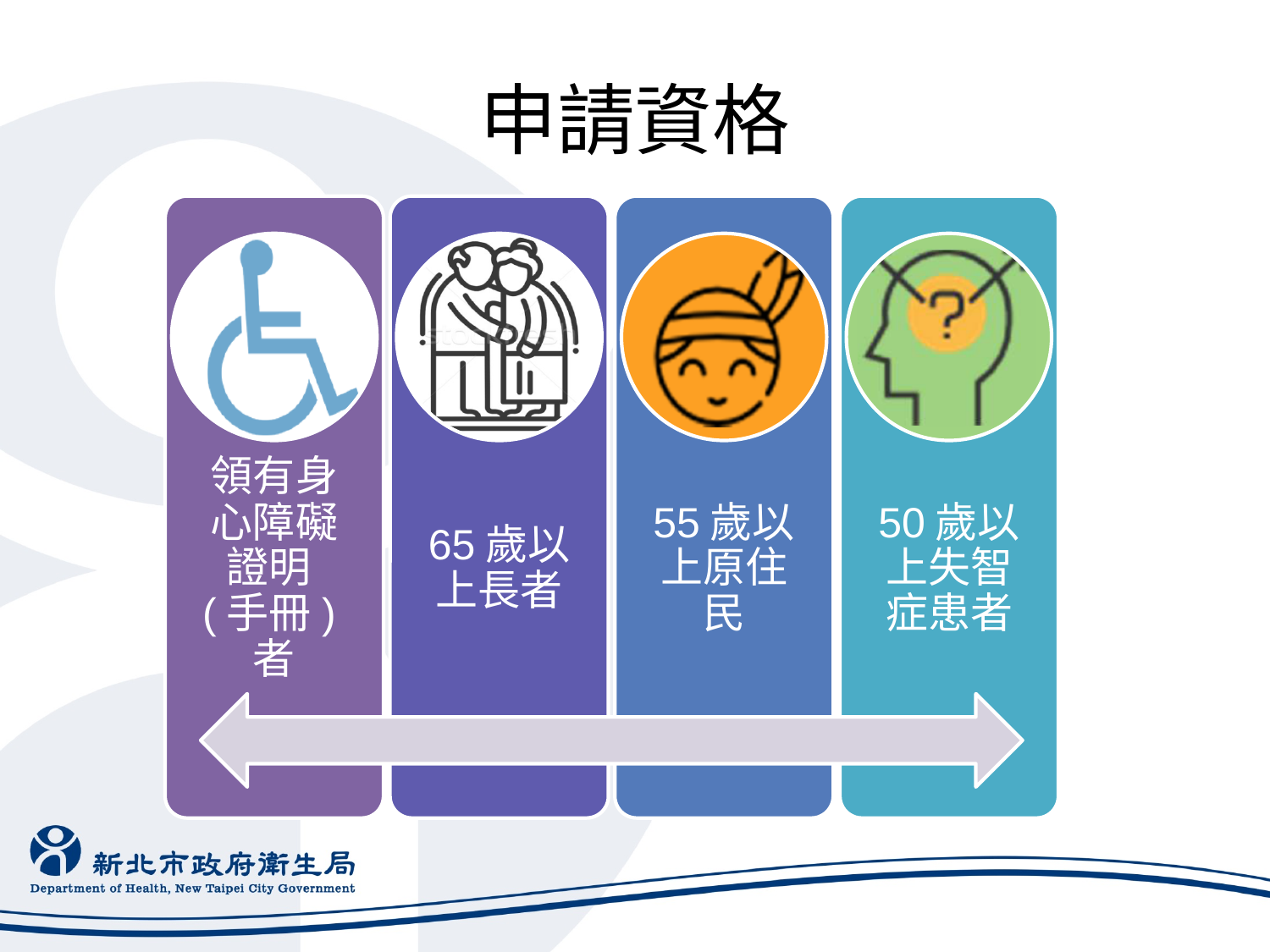

# 申請資格
領有身心障礙證明(手冊)者
65歲以上長者
55歲以上原住民
50歲以上失智症患者